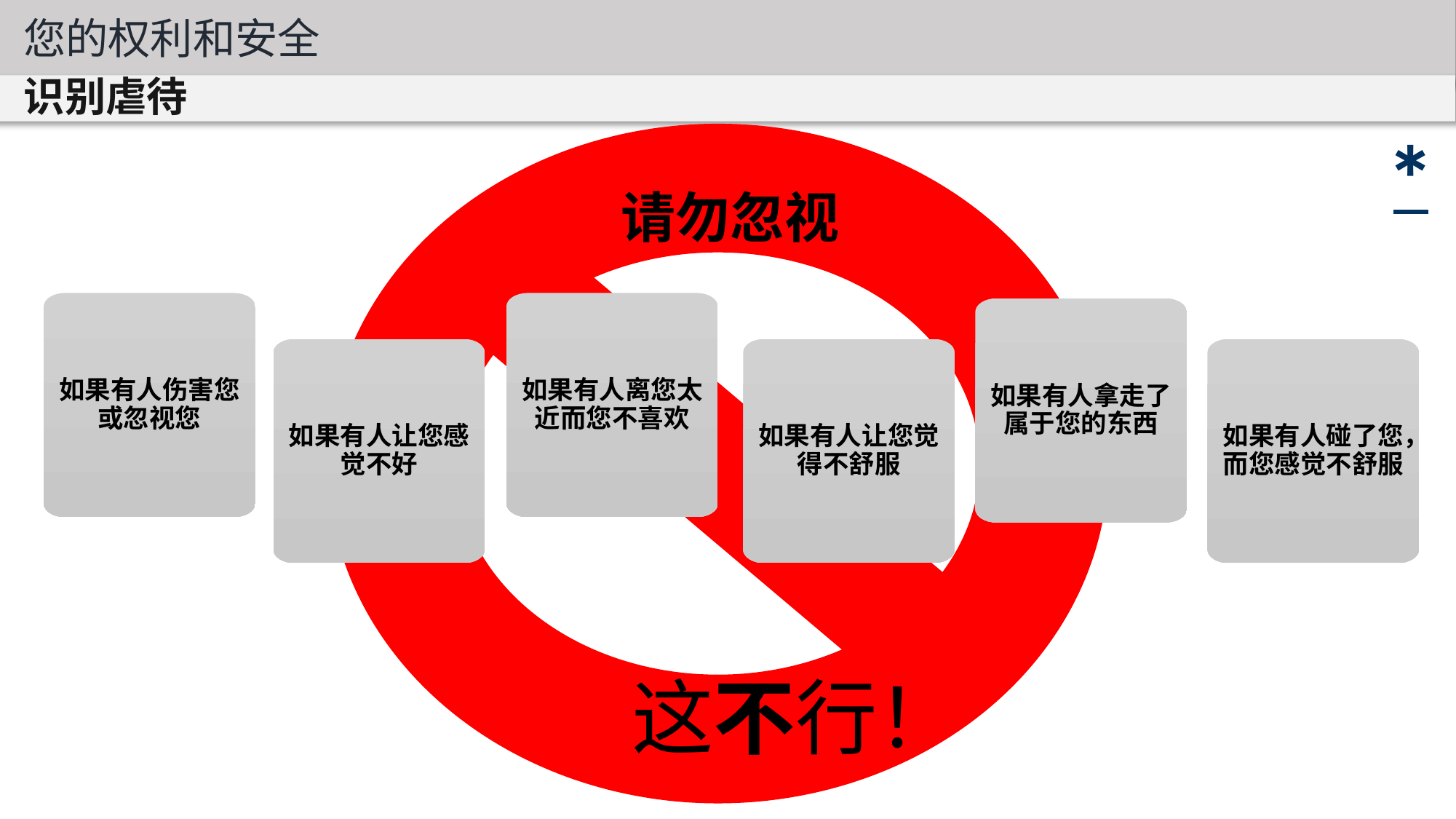

您的权利和安全
识别虐待

*
请勿忽视
如果有人伤害您或忽视您
如果有人离您太近而您不喜欢
如果有人拿走了属于您的东西
如果有人让您感觉不好
如果有人让您觉得不舒服
如果有人碰了您，而您感觉不舒服
这不行！